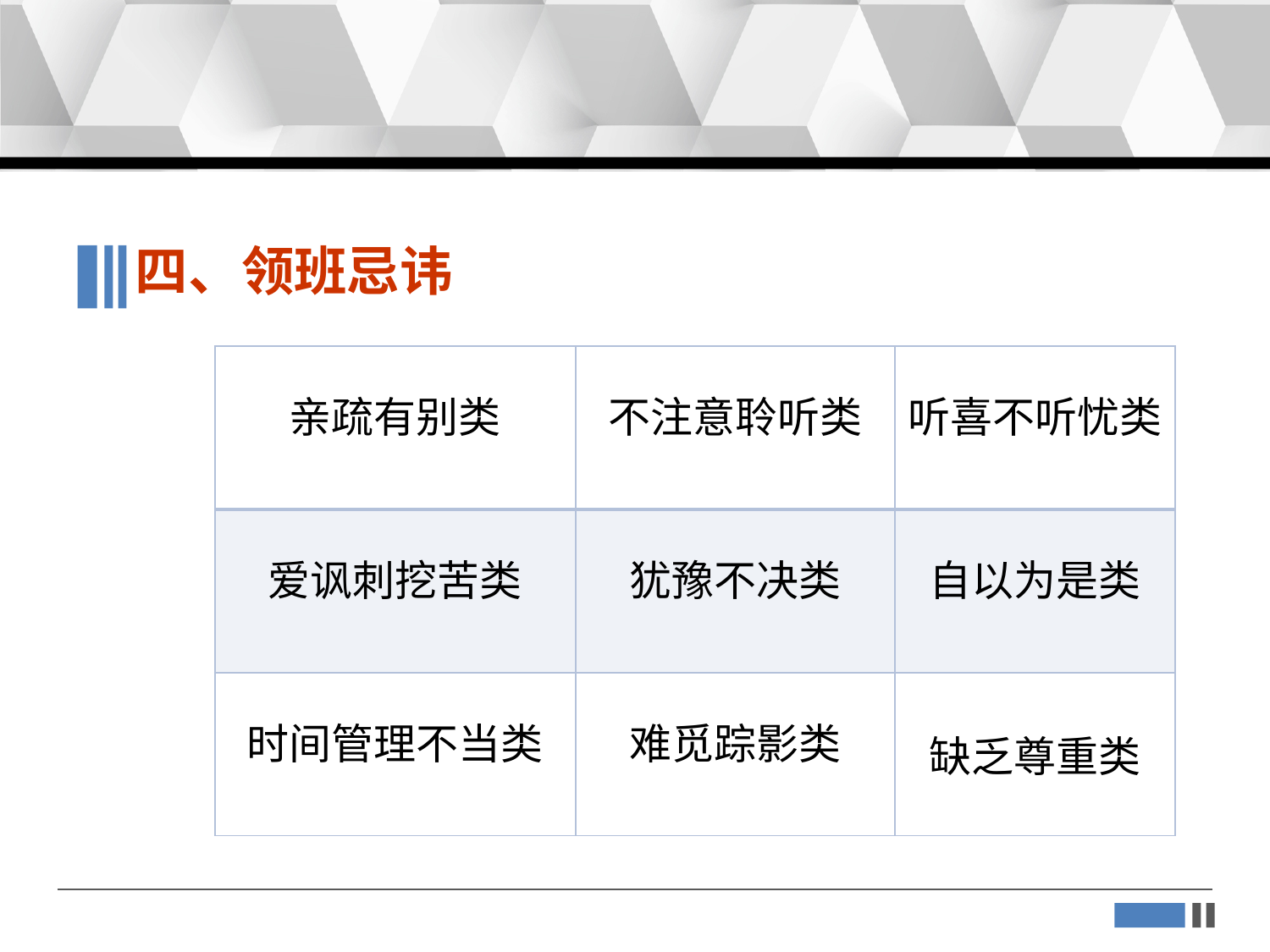

四、领班忌讳

| 亲疏有别类 | 不注意聆听类 | 听喜不听忧类 |
| --- | --- | --- |
| 爱讽刺挖苦类 | 犹豫不决类 | 自以为是类 |
| 时间管理不当类 | 难觅踪影类 | 缺乏尊重类 |